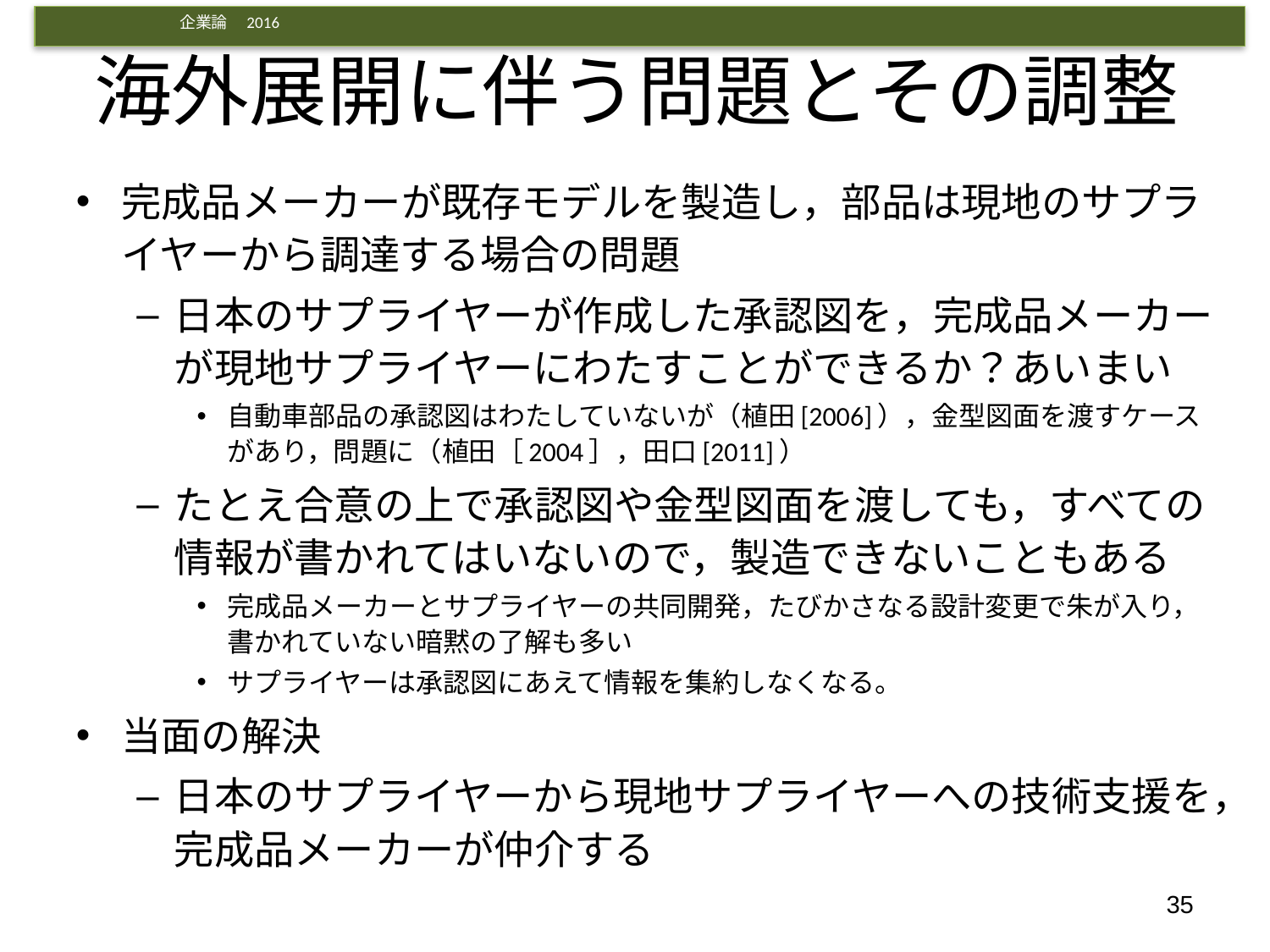

# 海外展開に伴う問題とその調整
完成品メーカーが既存モデルを製造し，部品は現地のサプライヤーから調達する場合の問題
日本のサプライヤーが作成した承認図を，完成品メーカーが現地サプライヤーにわたすことができるか？あいまい
自動車部品の承認図はわたしていないが（植田[2006]），金型図面を渡すケースがあり，問題に（植田［2004］，田口[2011]）
たとえ合意の上で承認図や金型図面を渡しても，すべての情報が書かれてはいないので，製造できないこともある
完成品メーカーとサプライヤーの共同開発，たびかさなる設計変更で朱が入り，書かれていない暗黙の了解も多い
サプライヤーは承認図にあえて情報を集約しなくなる。
当面の解決
日本のサプライヤーから現地サプライヤーへの技術支援を，完成品メーカーが仲介する
35